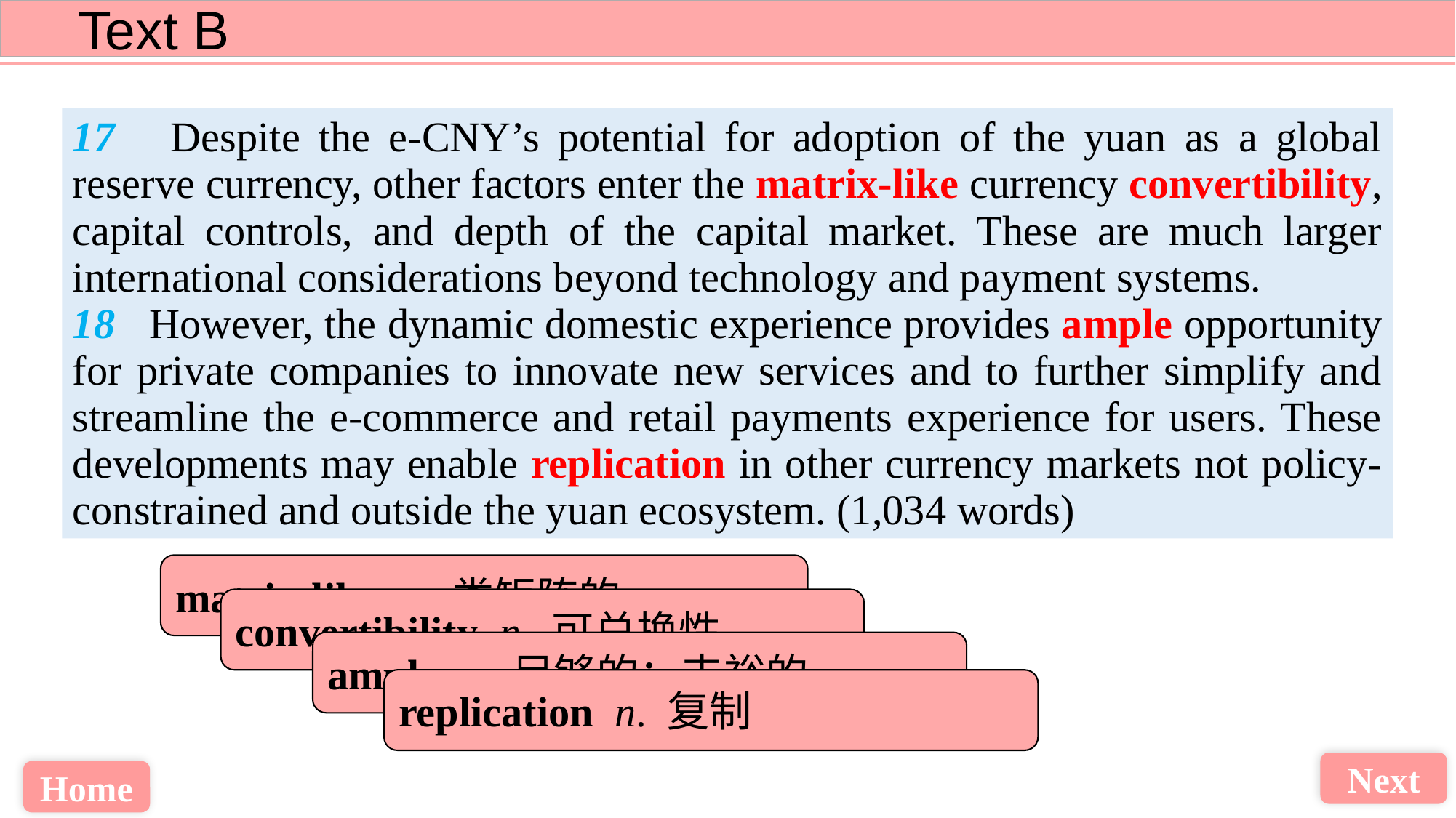

17   Despite the e-CNY’s potential for adoption of the yuan as a global reserve currency, other factors enter the matrix-like currency convertibility, capital controls, and depth of the capital market. These are much larger international considerations beyond technology and payment systems.
18   However, the dynamic domestic experience provides ample opportunity for private companies to innovate new services and to further simplify and streamline the e-commerce and retail payments experience for users. These developments may enable replication in other currency markets not policy-constrained and outside the yuan ecosystem. (1,034 words)

matrix-like  a. 类矩阵的
convertibility  n. 可兑换性
ample  a. 足够的；丰裕的
replication  n. 复制
Next